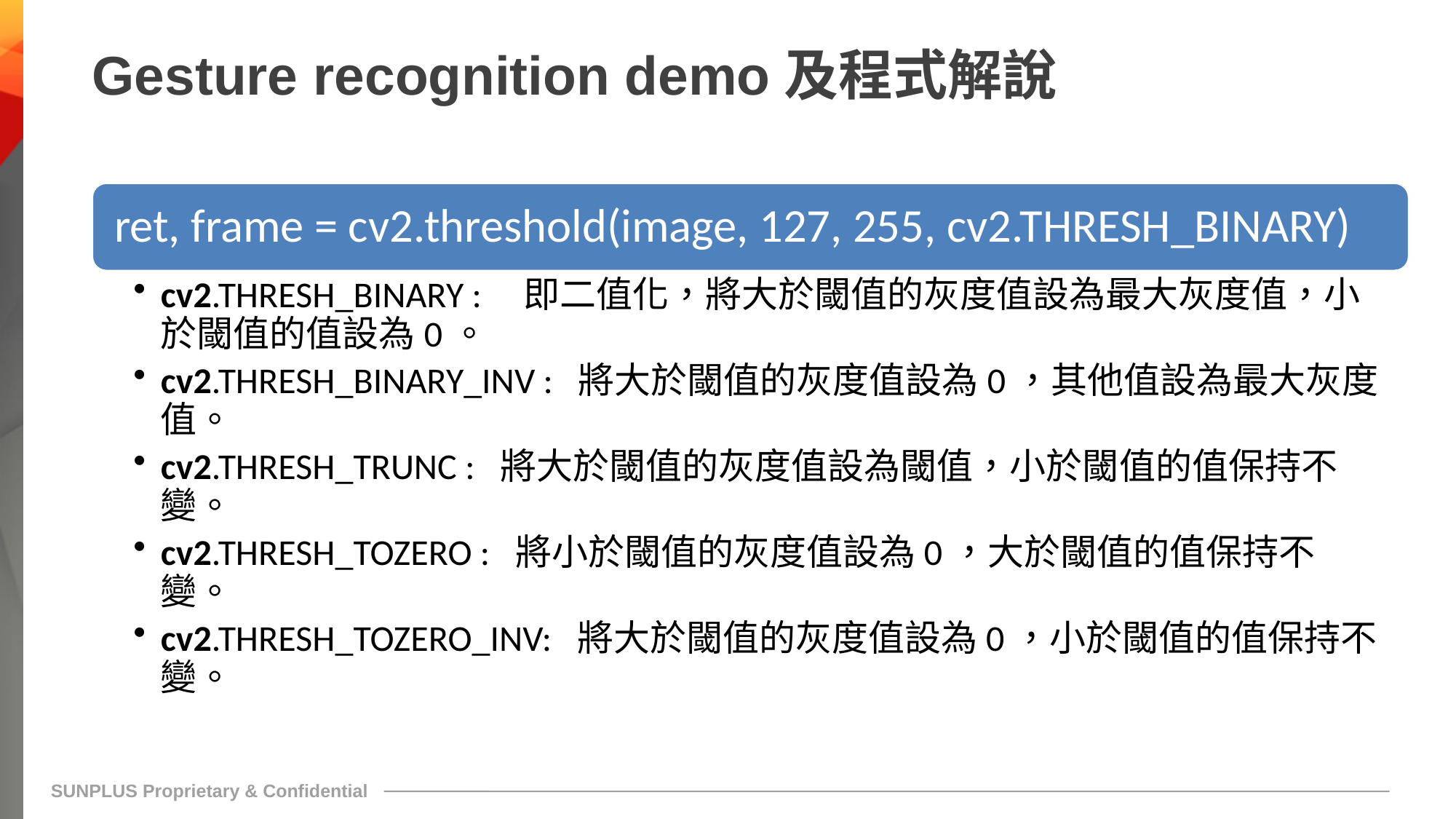

# Gesture recognition demo及程式解說
ret, frame = cv2.threshold(image, 127, 255, cv2.THRESH_BINARY)
cv2.THRESH_BINARY :    即二值化，將大於閾值的灰度值設為最大灰度值，小於閾值的值設為0。
cv2.THRESH_BINARY_INV :  將大於閾值的灰度值設為0，其他值設為最大灰度值。
cv2.THRESH_TRUNC :  將大於閾值的灰度值設為閾值，小於閾值的值保持不變。
cv2.THRESH_TOZERO :  將小於閾值的灰度值設為0，大於閾值的值保持不變。
cv2.THRESH_TOZERO_INV:  將大於閾值的灰度值設為0，小於閾值的值保持不變。